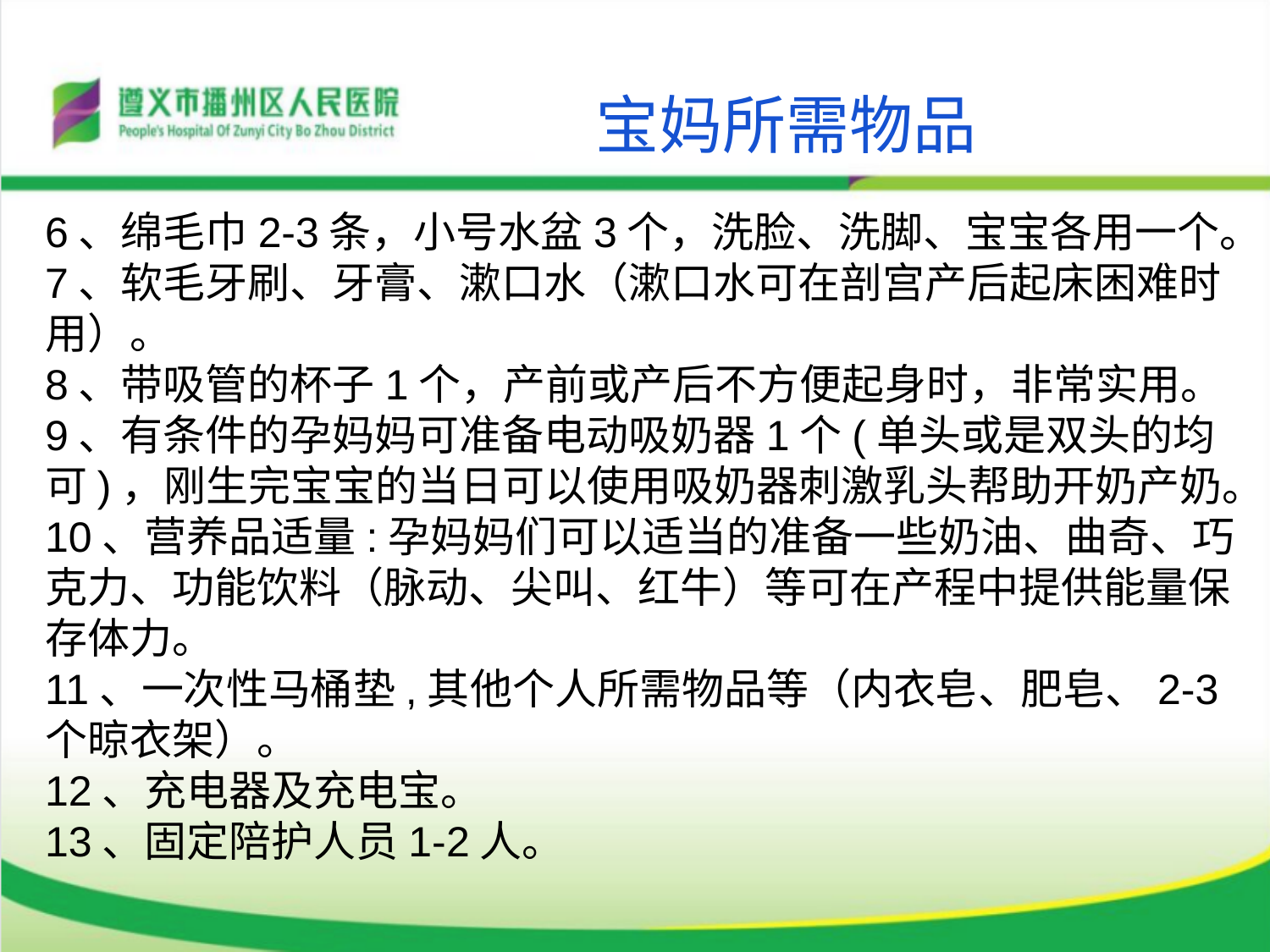

宝妈所需物品
6、绵毛巾2-3条，小号水盆3个，洗脸、洗脚、宝宝各用一个。
7、软毛牙刷、牙膏、漱口水（漱口水可在剖宫产后起床困难时用）。
8、带吸管的杯子1个，产前或产后不方便起身时，非常实用。
9、有条件的孕妈妈可准备电动吸奶器1个(单头或是双头的均可)，刚生完宝宝的当日可以使用吸奶器刺激乳头帮助开奶产奶。
10、营养品适量:孕妈妈们可以适当的准备一些奶油、曲奇、巧克力、功能饮料（脉动、尖叫、红牛）等可在产程中提供能量保存体力。
11、一次性马桶垫,其他个人所需物品等（内衣皂、肥皂、2-3个晾衣架）。
12、充电器及充电宝。
13、固定陪护人员1-2人。